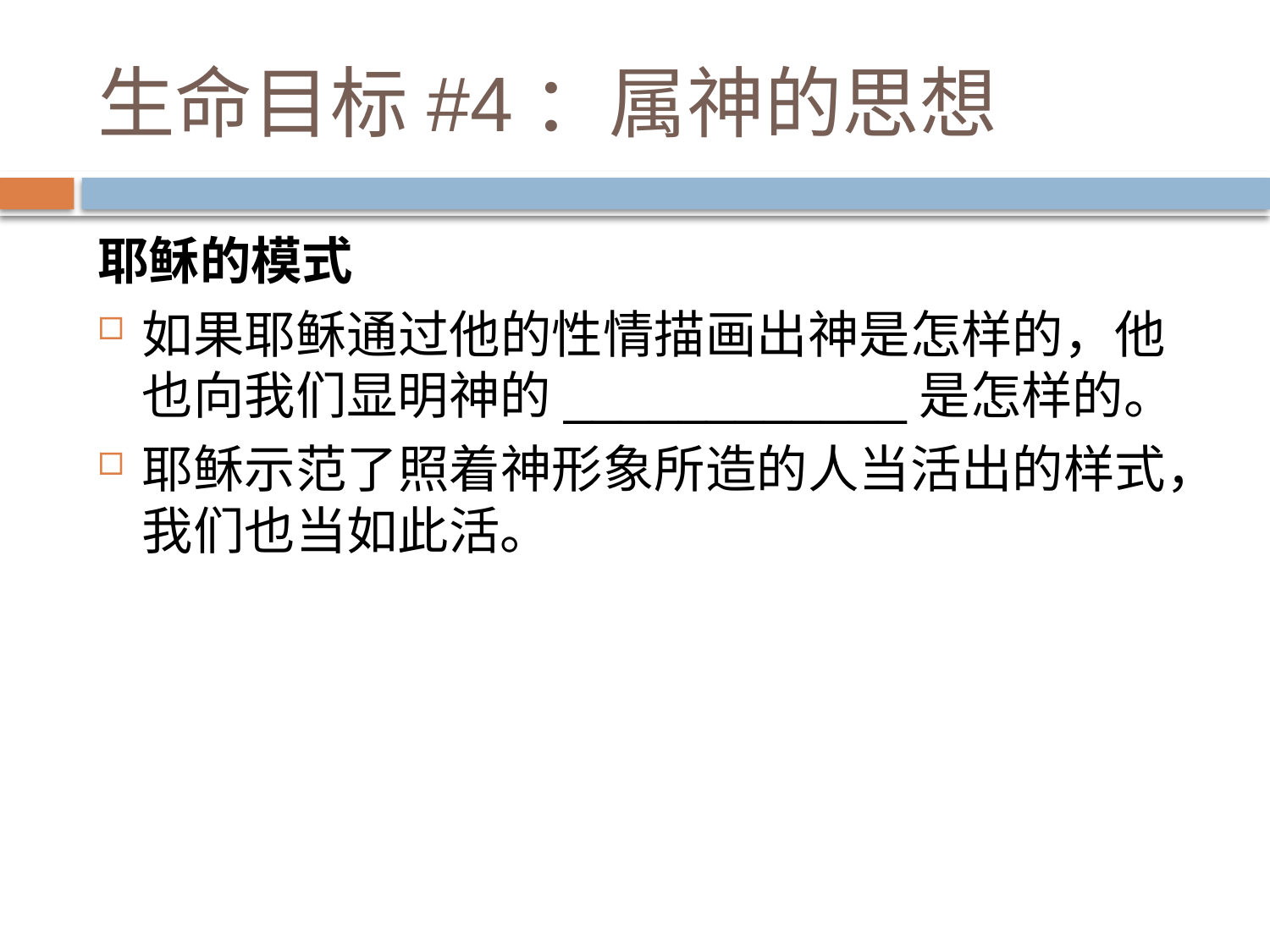

# 生命目标#4：属神的思想
耶稣的模式
如果耶稣通过他的性情描画出神是怎样的，他也向我们显明神的____________是怎样的。
耶稣示范了照着神形象所造的人当活出的样式，我们也当如此活。